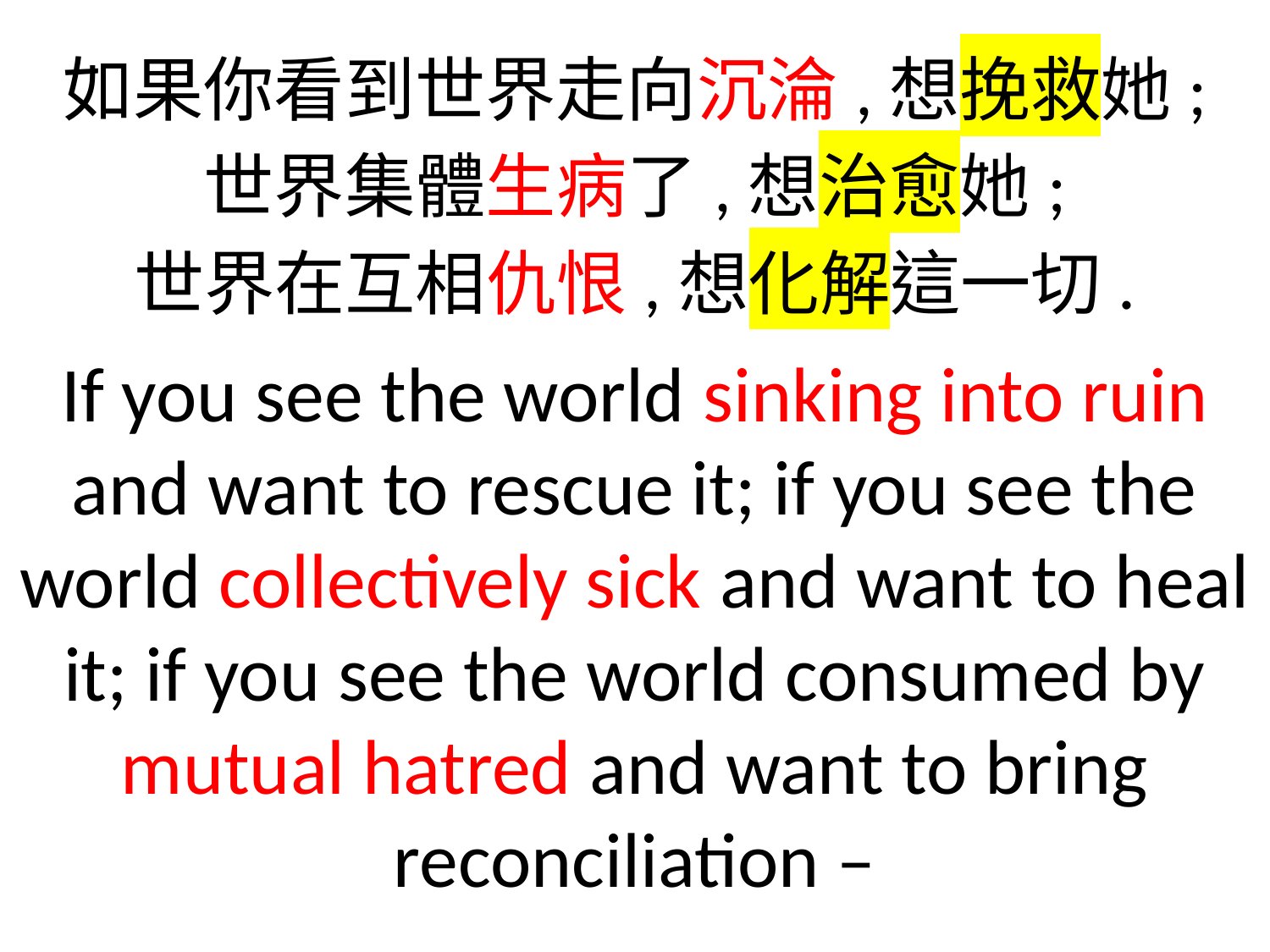

如果你看到世界走向沉淪,想挽救她;
世界集體生病了,想治愈她;
世界在互相仇恨,想化解這一切.
If you see the world sinking into ruin and want to rescue it; if you see the world collectively sick and want to heal it; if you see the world consumed by mutual hatred and want to bring reconciliation –